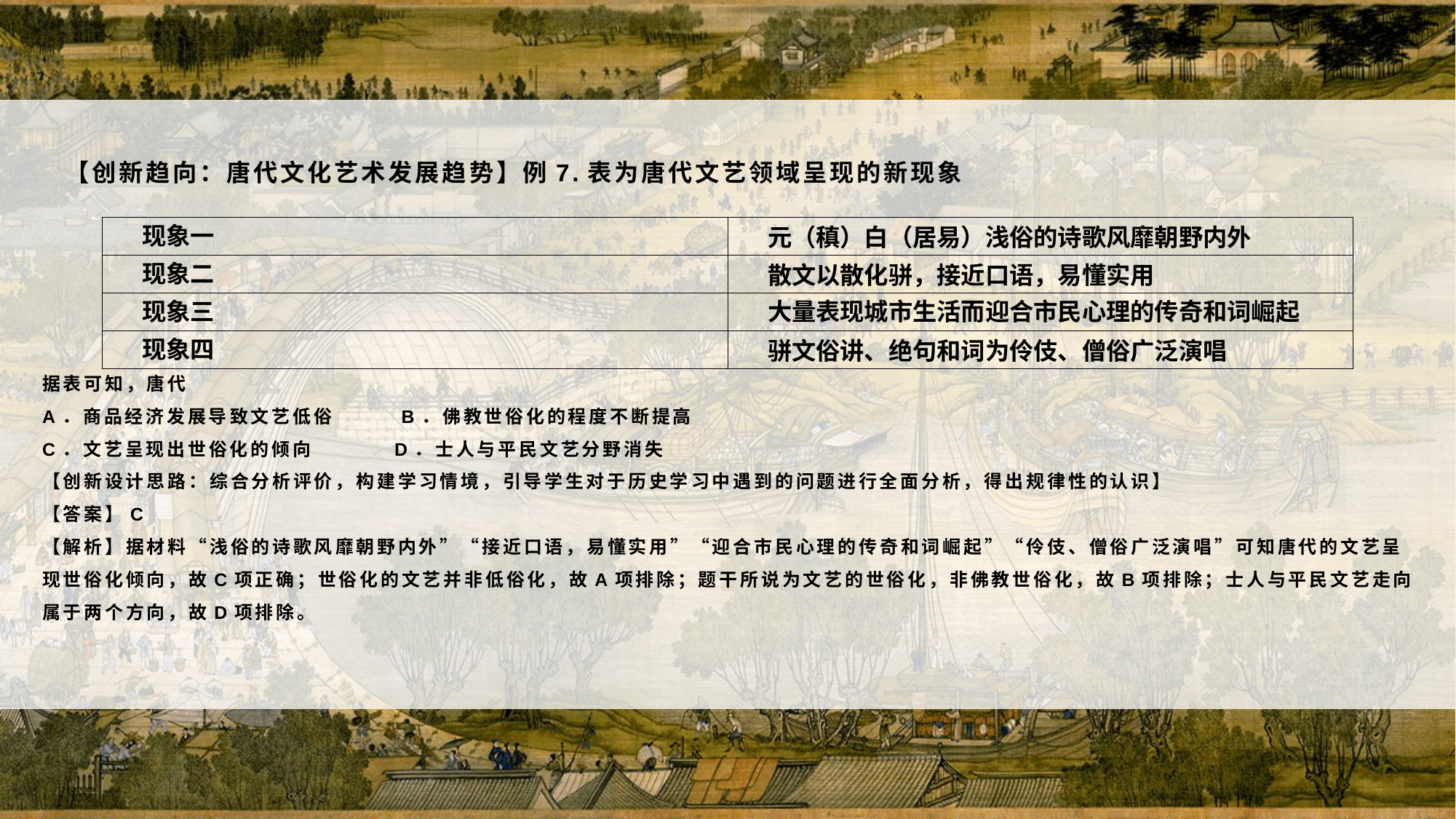

【创新趋向：唐代文化艺术发展趋势】例7.表为唐代文艺领域呈现的新现象

据表可知，唐代
A．商品经济发展导致文艺低俗         B．佛教世俗化的程度不断提高
C．文艺呈现出世俗化的倾向           D．士人与平民文艺分野消失
【创新设计思路：综合分析评价，构建学习情境，引导学生对于历史学习中遇到的问题进行全面分析，得出规律性的认识】
【答案】C
【解析】据材料“浅俗的诗歌风靡朝野内外”“接近口语，易懂实用”“迎合市民心理的传奇和词崛起”“伶伎、僧俗广泛演唱”可知唐代的文艺呈现世俗化倾向，故C项正确；世俗化的文艺并非低俗化，故A项排除；题干所说为文艺的世俗化，非佛教世俗化，故B项排除；士人与平民文艺走向属于两个方向，故D项排除。

| 现象一 | 元（稹）白（居易）浅俗的诗歌风靡朝野内外 |
| --- | --- |
| 现象二 | 散文以散化骈，接近口语，易懂实用 |
| 现象三 | 大量表现城市生活而迎合市民心理的传奇和词崛起 |
| 现象四 | 骈文俗讲、绝句和词为伶伎、僧俗广泛演唱 |